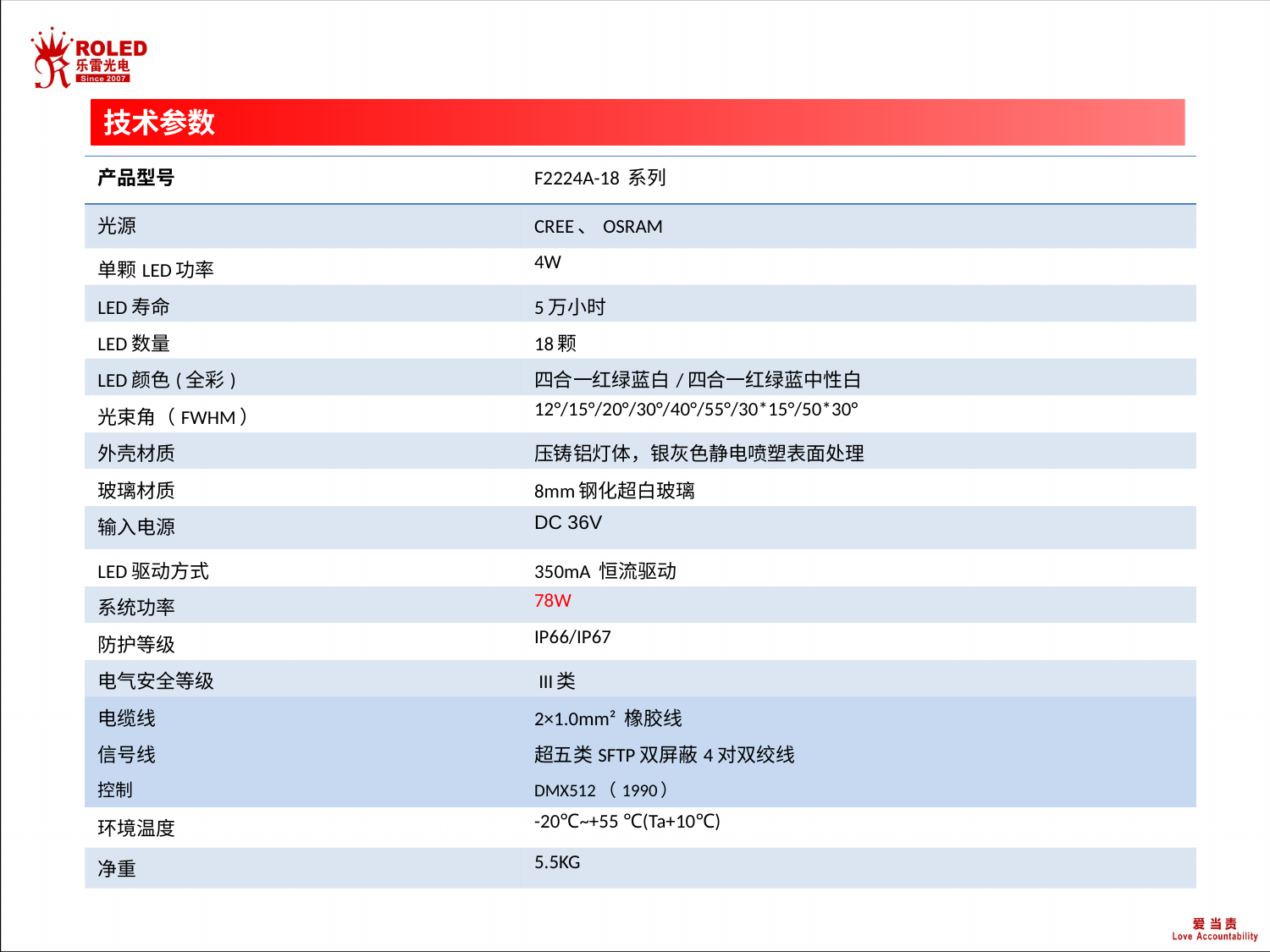

技术参数
| 产品型号 | F2224A-18 系列 |
| --- | --- |
| 光源 | CREE、OSRAM |
| 单颗LED功率 | 4W |
| LED寿命 | 5万小时 |
| LED数量 | 18颗 |
| LED颜色(全彩) | 四合一红绿蓝白/四合一红绿蓝中性白 |
| 光束角（FWHM） | 12°/15°/20°/30°/40°/55°/30\*15°/50\*30° |
| 外壳材质 | 压铸铝灯体，银灰色静电喷塑表面处理 |
| 玻璃材质 | 8mm钢化超白玻璃 |
| 输入电源 | DC 36V |
| LED驱动方式 | 350mA 恒流驱动 |
| 系统功率 | 78W |
| 防护等级 | IP66/IP67 |
| 电气安全等级 | III类 |
| 电缆线 | 2×1.0mm² 橡胶线 |
| 信号线 | 超五类SFTP双屏蔽4对双绞线 |
| 控制 | DMX512（1990） |
| 环境温度 | -20℃~+55 ℃(Ta+10℃) |
| 净重 | 5.5KG |